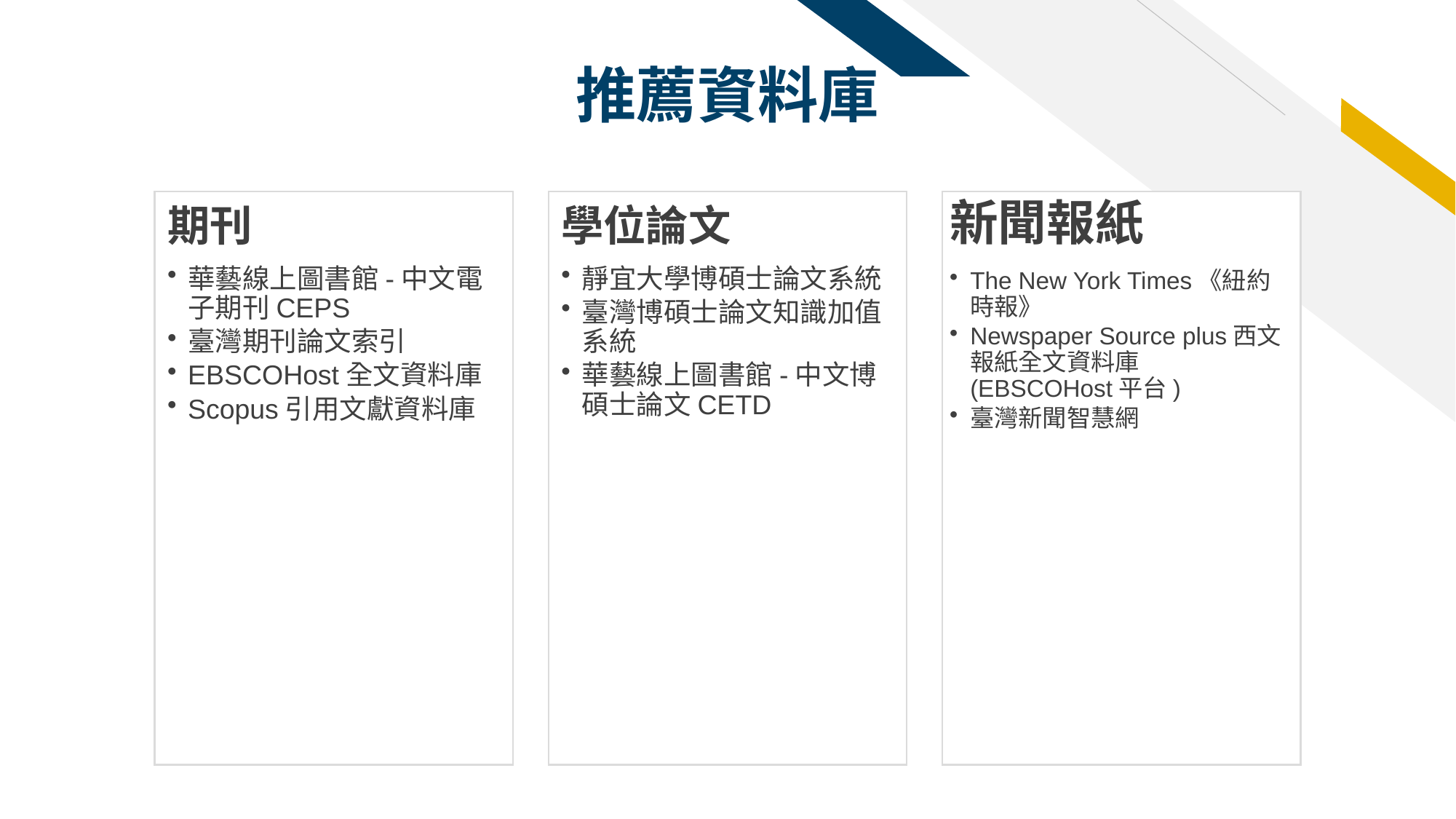

推薦資料庫
期刊
華藝線上圖書館-中文電子期刊CEPS
臺灣期刊論文索引
EBSCOHost全文資料庫
Scopus引用文獻資料庫

學位論文
靜宜大學博碩士論文系統
臺灣博碩士論文知識加值系統
華藝線上圖書館-中文博碩士論文CETD
新聞報紙
The New York Times《紐約時報》
Newspaper Source plus西文報紙全文資料庫 (EBSCOHost平台)
臺灣新聞智慧網